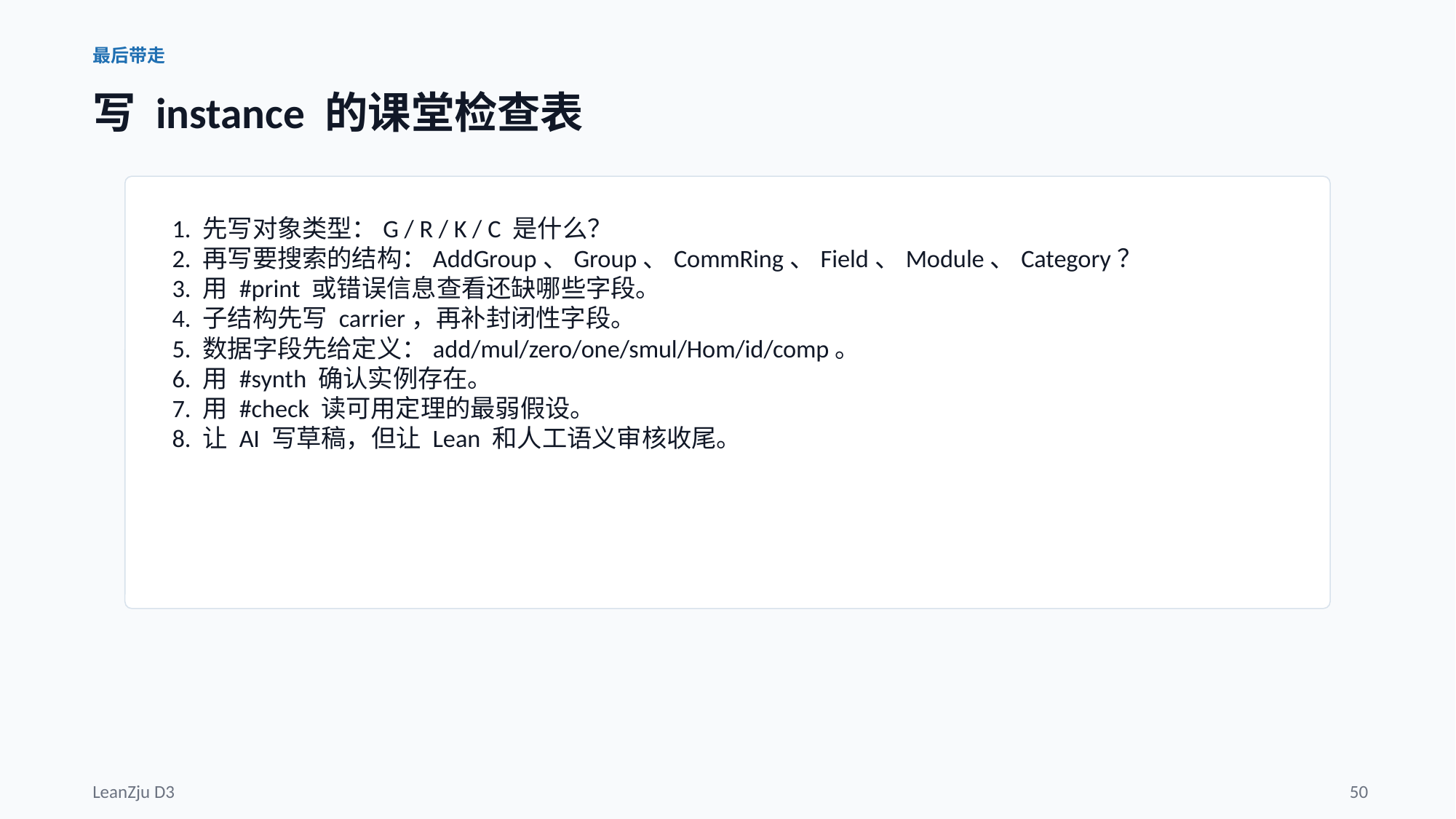

最后带走
写 instance 的课堂检查表

1. 先写对象类型：G / R / K / C 是什么？
2. 再写要搜索的结构：AddGroup、Group、CommRing、Field、Module、Category？
3. 用 #print 或错误信息查看还缺哪些字段。
4. 子结构先写 carrier，再补封闭性字段。
5. 数据字段先给定义：add/mul/zero/one/smul/Hom/id/comp。
6. 用 #synth 确认实例存在。
7. 用 #check 读可用定理的最弱假设。
8. 让 AI 写草稿，但让 Lean 和人工语义审核收尾。
LeanZju D3
50